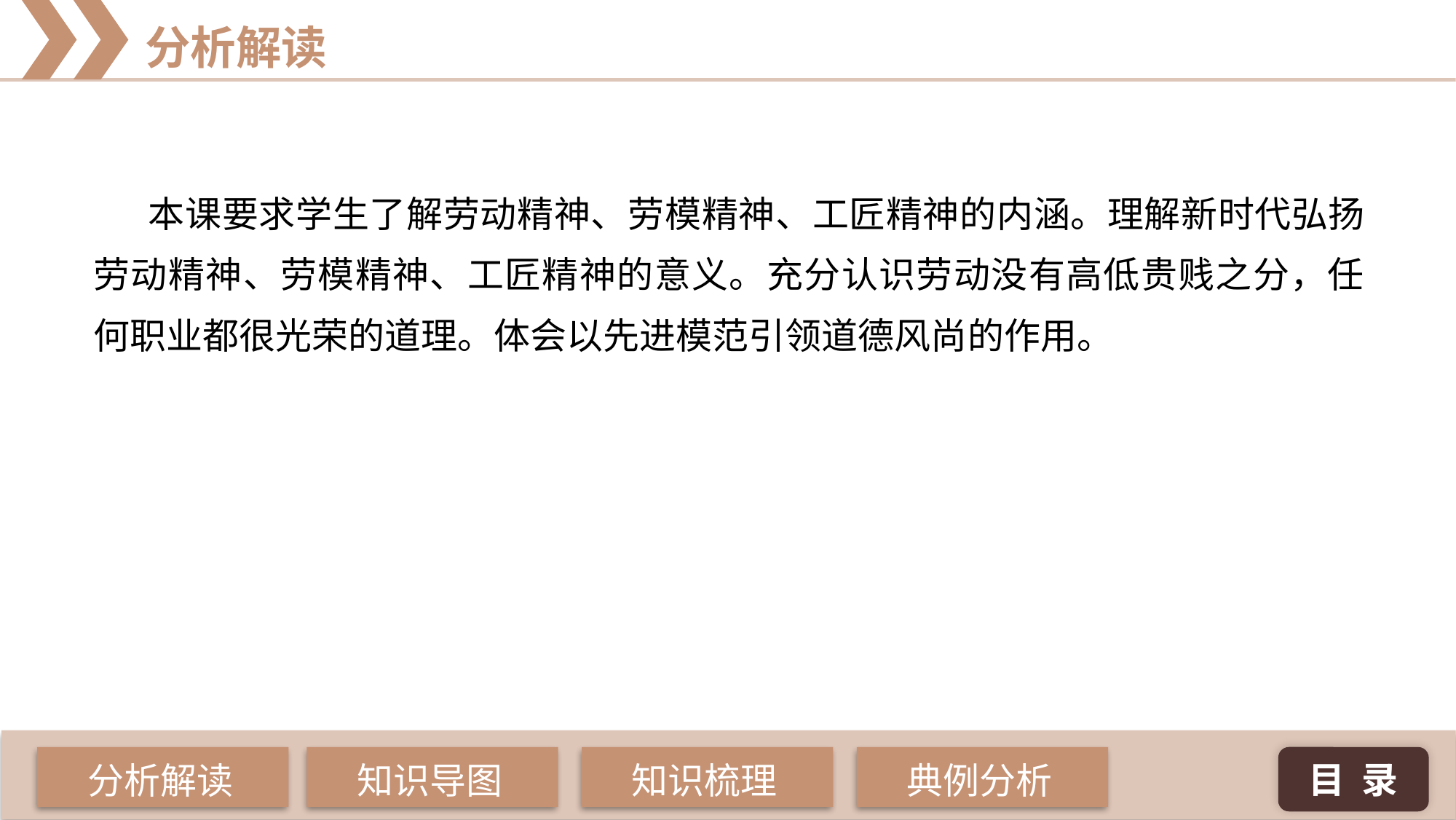

本课要求学生了解劳动精神、劳模精神、工匠精神的内涵。理解新时代弘扬劳动精神、劳模精神、工匠精神的意义。充分认识劳动没有高低贵贱之分，任何职业都很光荣的道理。体会以先进模范引领道德风尚的作用。